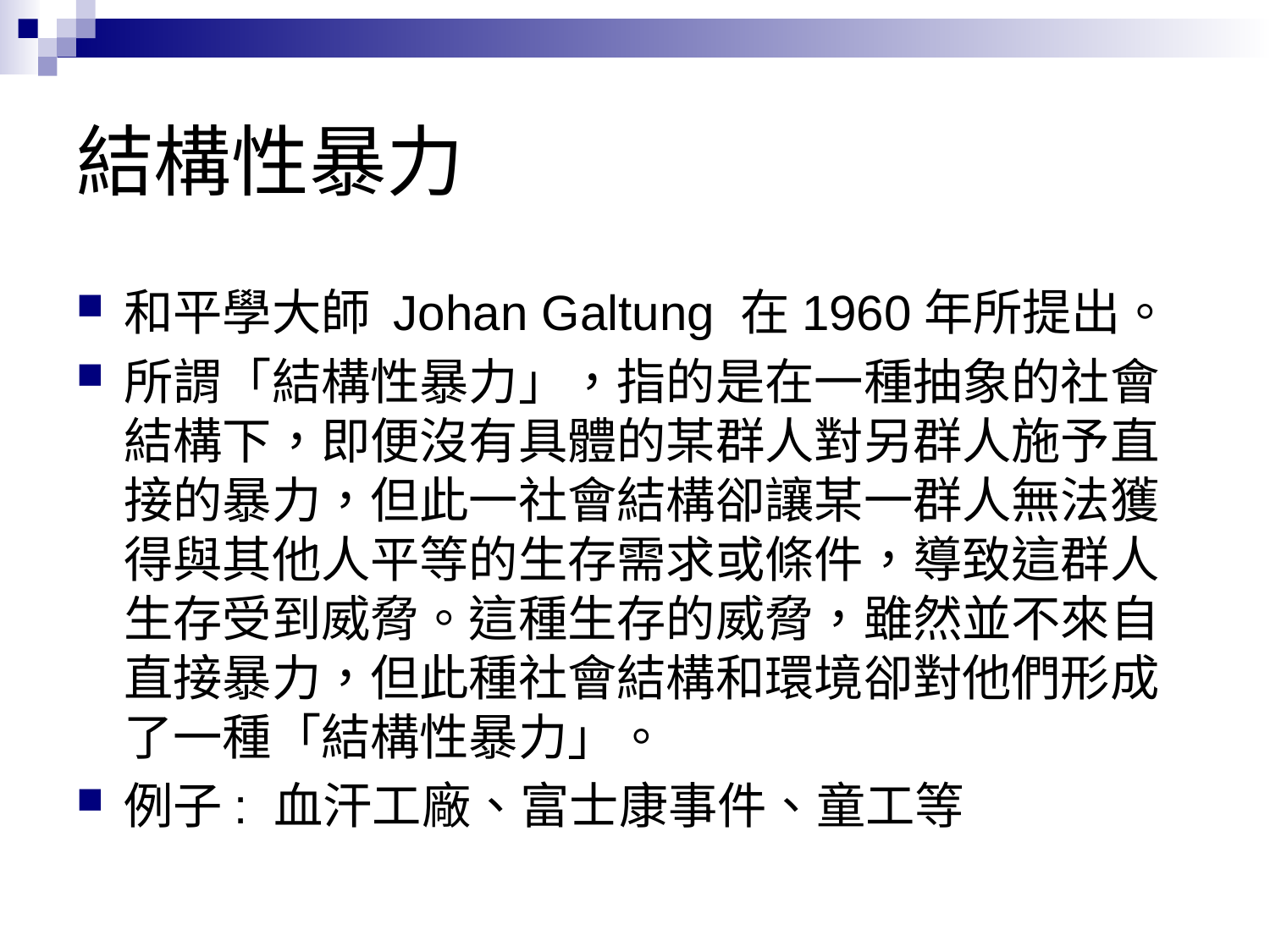

# 結構性暴力
和平學大師 Johan Galtung 在1960年所提出。
所謂「結構性暴力」，指的是在一種抽象的社會結構下，即便沒有具體的某群人對另群人施予直接的暴力，但此一社會結構卻讓某一群人無法獲得與其他人平等的生存需求或條件，導致這群人生存受到威脅。這種生存的威脅，雖然並不來自直接暴力，但此種社會結構和環境卻對他們形成了一種「結構性暴力」。
例子: 血汗工廠、富士康事件、童工等